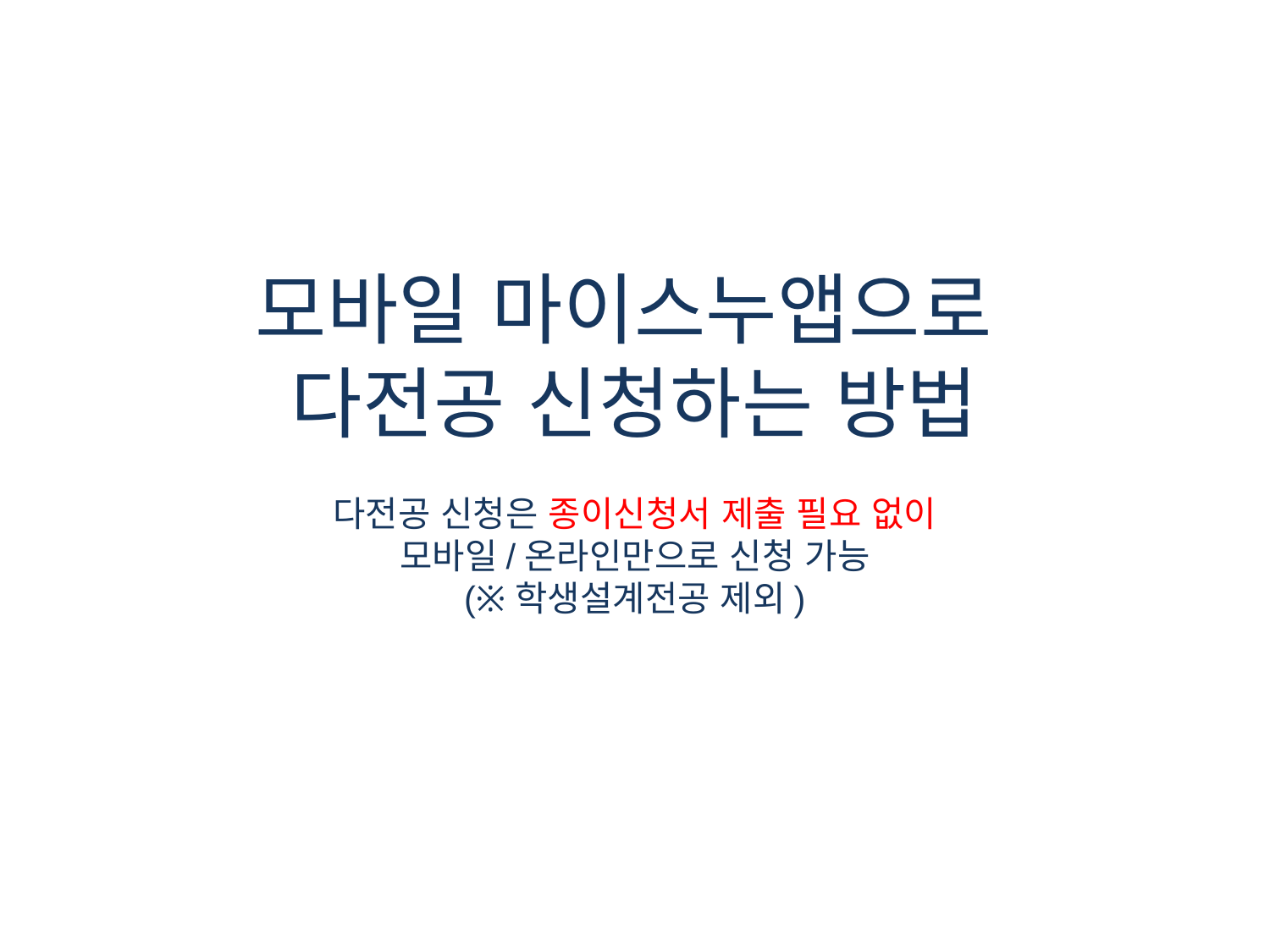

# 모바일 마이스누앱으로 다전공 신청하는 방법
다전공 신청은 종이신청서 제출 필요 없이
모바일/온라인만으로 신청 가능
(※ 학생설계전공 제외)